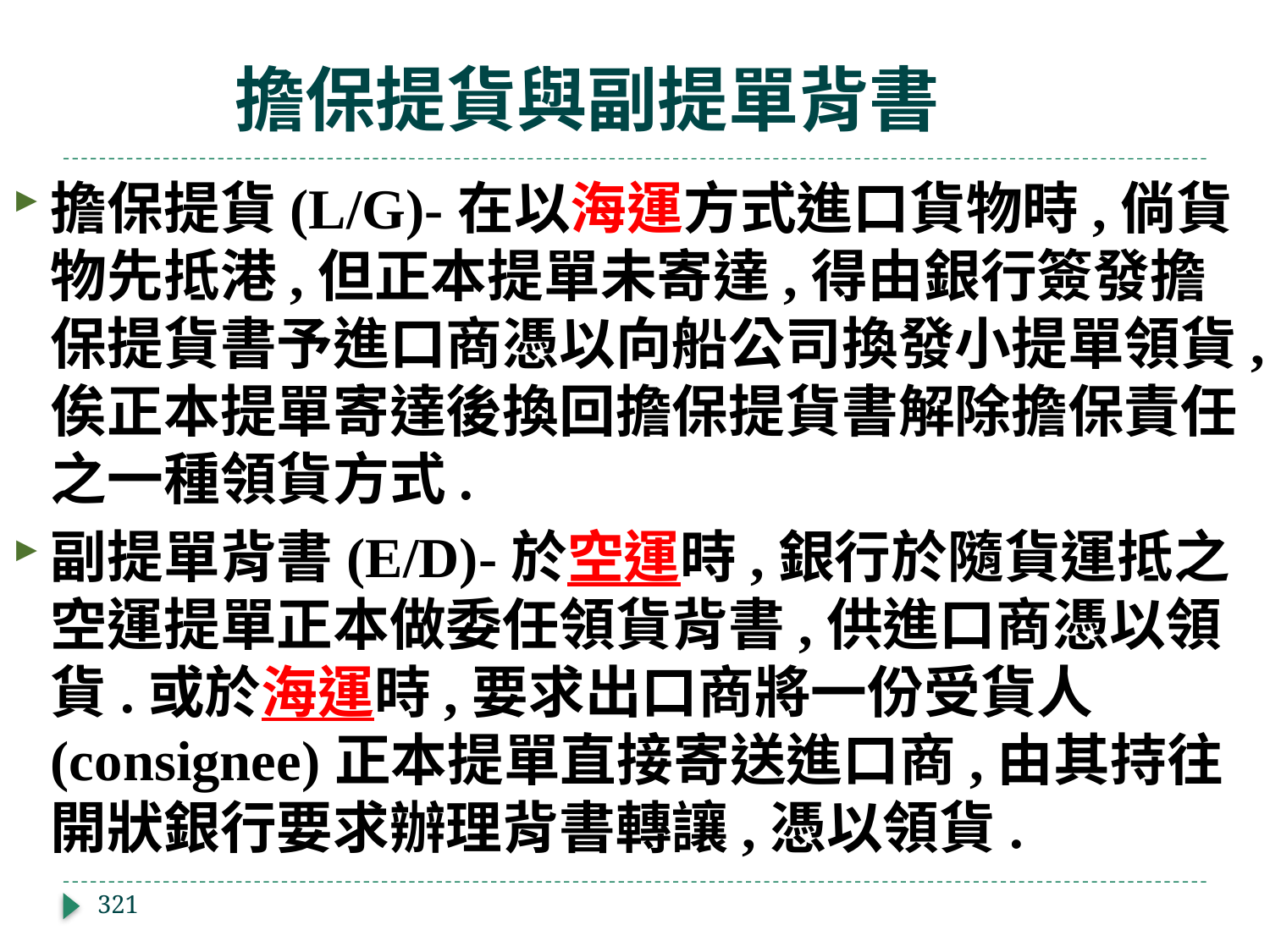

# 擔保提貨與副提單背書
擔保提貨(L/G)-在以海運方式進口貨物時,倘貨物先抵港,但正本提單未寄達,得由銀行簽發擔保提貨書予進口商憑以向船公司換發小提單領貨,俟正本提單寄達後換回擔保提貨書解除擔保責任之一種領貨方式.
副提單背書(E/D)-於空運時,銀行於隨貨運抵之空運提單正本做委任領貨背書,供進口商憑以領貨.或於海運時,要求出口商將一份受貨人(consignee)正本提單直接寄送進口商,由其持往開狀銀行要求辦理背書轉讓,憑以領貨.
321